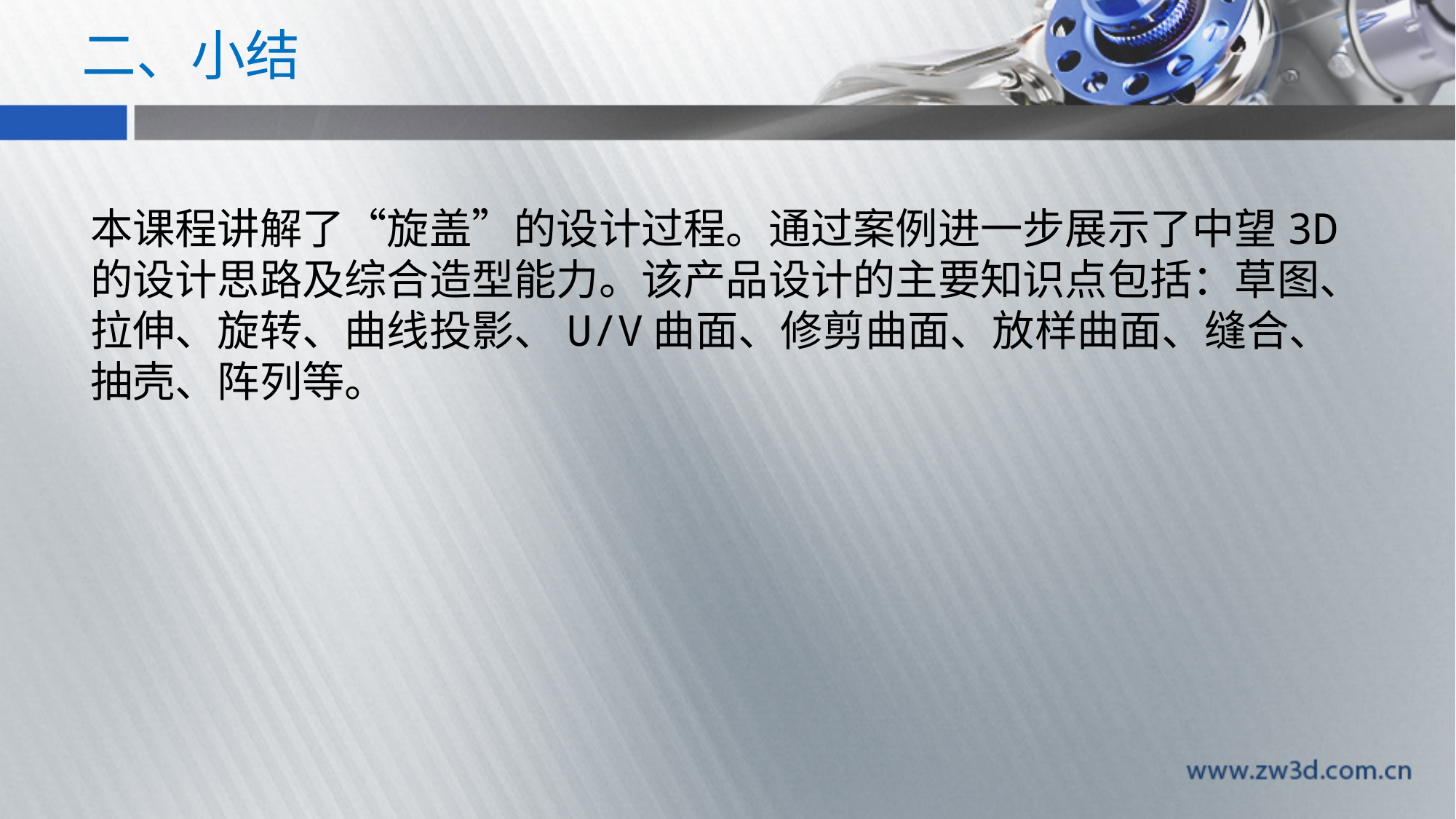

# 二、小结
本课程讲解了“旋盖”的设计过程。通过案例进一步展示了中望3D的设计思路及综合造型能力。该产品设计的主要知识点包括：草图、拉伸、旋转、曲线投影、U/V曲面、修剪曲面、放样曲面、缝合、抽壳、阵列等。